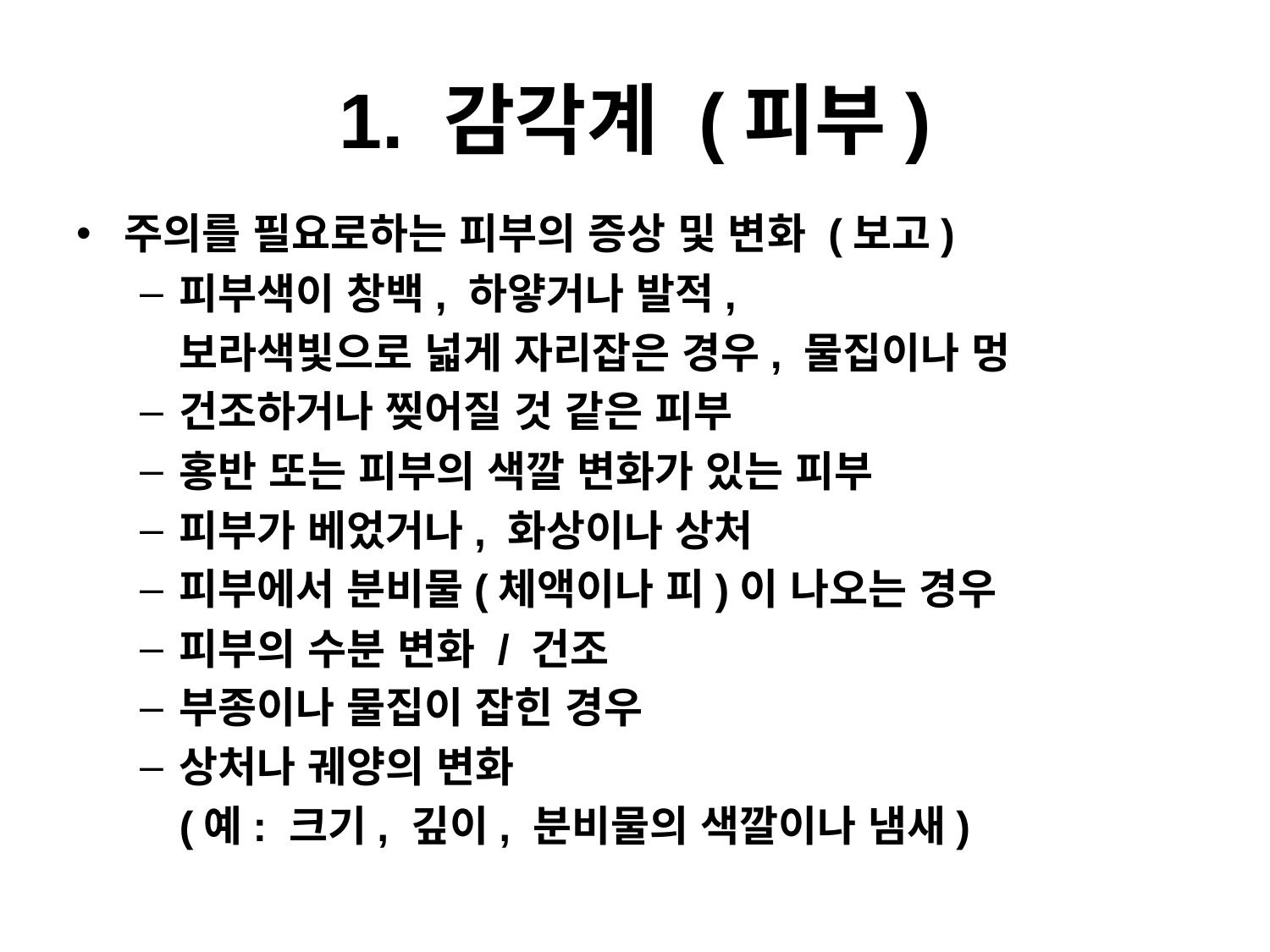

# 1. 감각계 (피부)
주의를 필요로하는 피부의 증상 및 변화 (보고)
피부색이 창백, 하얗거나 발적,
	보라색빛으로 넓게 자리잡은 경우, 물집이나 멍
건조하거나 찢어질 것 같은 피부
홍반 또는 피부의 색깔 변화가 있는 피부
피부가 베었거나, 화상이나 상처
피부에서 분비물(체액이나 피)이 나오는 경우
피부의 수분 변화 / 건조
부종이나 물집이 잡힌 경우
상처나 궤양의 변화
	(예: 크기, 깊이, 분비물의 색깔이나 냄새)